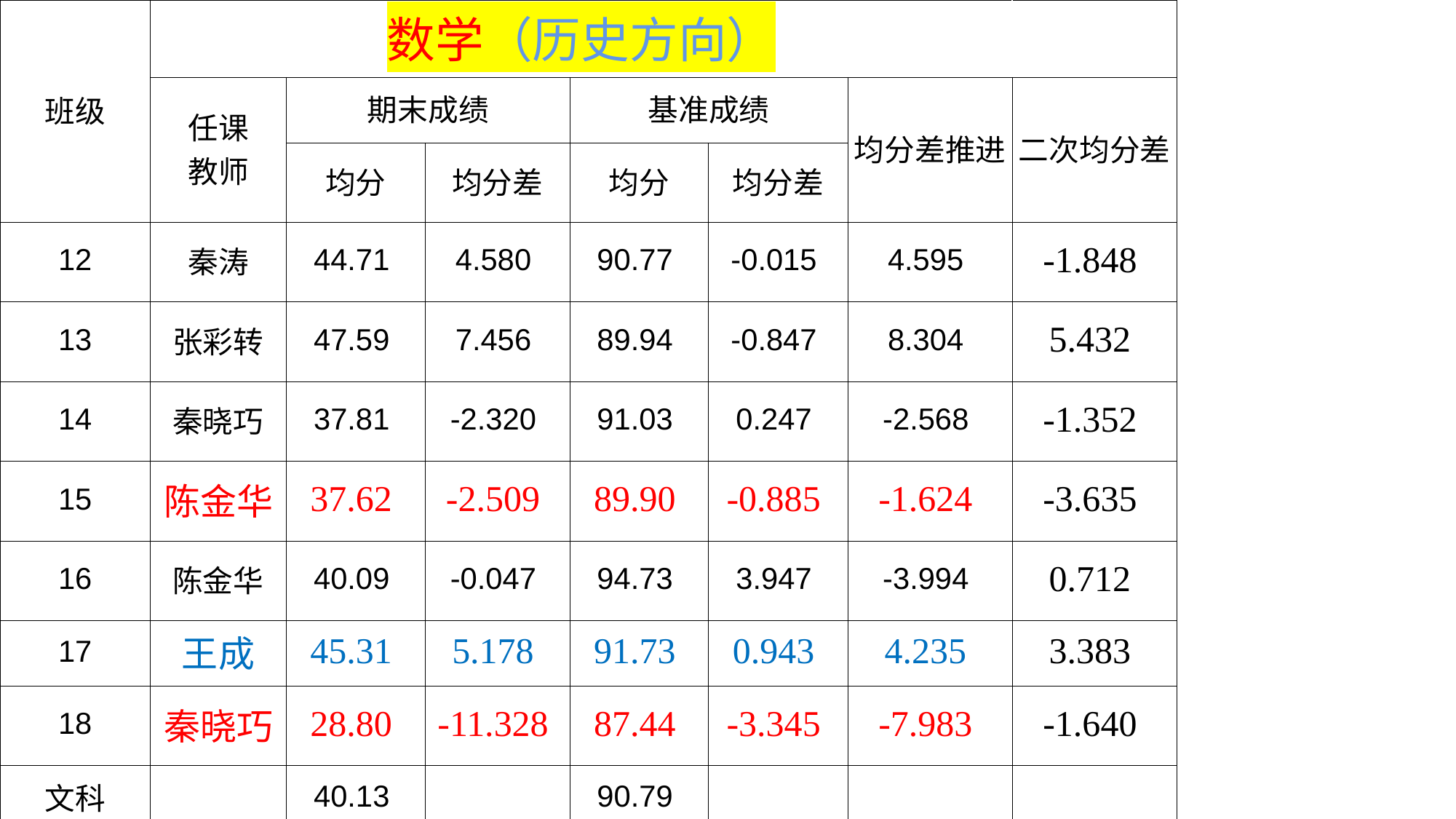

| 班级 | 数学（历史方向） |  |  |  |  |  |  |
| --- | --- | --- | --- | --- | --- | --- | --- |
|  | 任课 教师 | 期末成绩 |  | 基准成绩 |  | 均分差推进 | 二次均分差 |
|  |  | 均分 | 均分差 | 均分 | 均分差 |  |  |
| 12 | 秦涛 | 44.71 | 4.580 | 90.77 | -0.015 | 4.595 | -1.848 |
| 13 | 张彩转 | 47.59 | 7.456 | 89.94 | -0.847 | 8.304 | 5.432 |
| 14 | 秦晓巧 | 37.81 | -2.320 | 91.03 | 0.247 | -2.568 | -1.352 |
| 15 | 陈金华 | 37.62 | -2.509 | 89.90 | -0.885 | -1.624 | -3.635 |
| 16 | 陈金华 | 40.09 | -0.047 | 94.73 | 3.947 | -3.994 | 0.712 |
| 17 | 王成 | 45.31 | 5.178 | 91.73 | 0.943 | 4.235 | 3.383 |
| 18 | 秦晓巧 | 28.80 | -11.328 | 87.44 | -3.345 | -7.983 | -1.640 |
| 文科 |  | 40.13 |  | 90.79 |  |  |  |